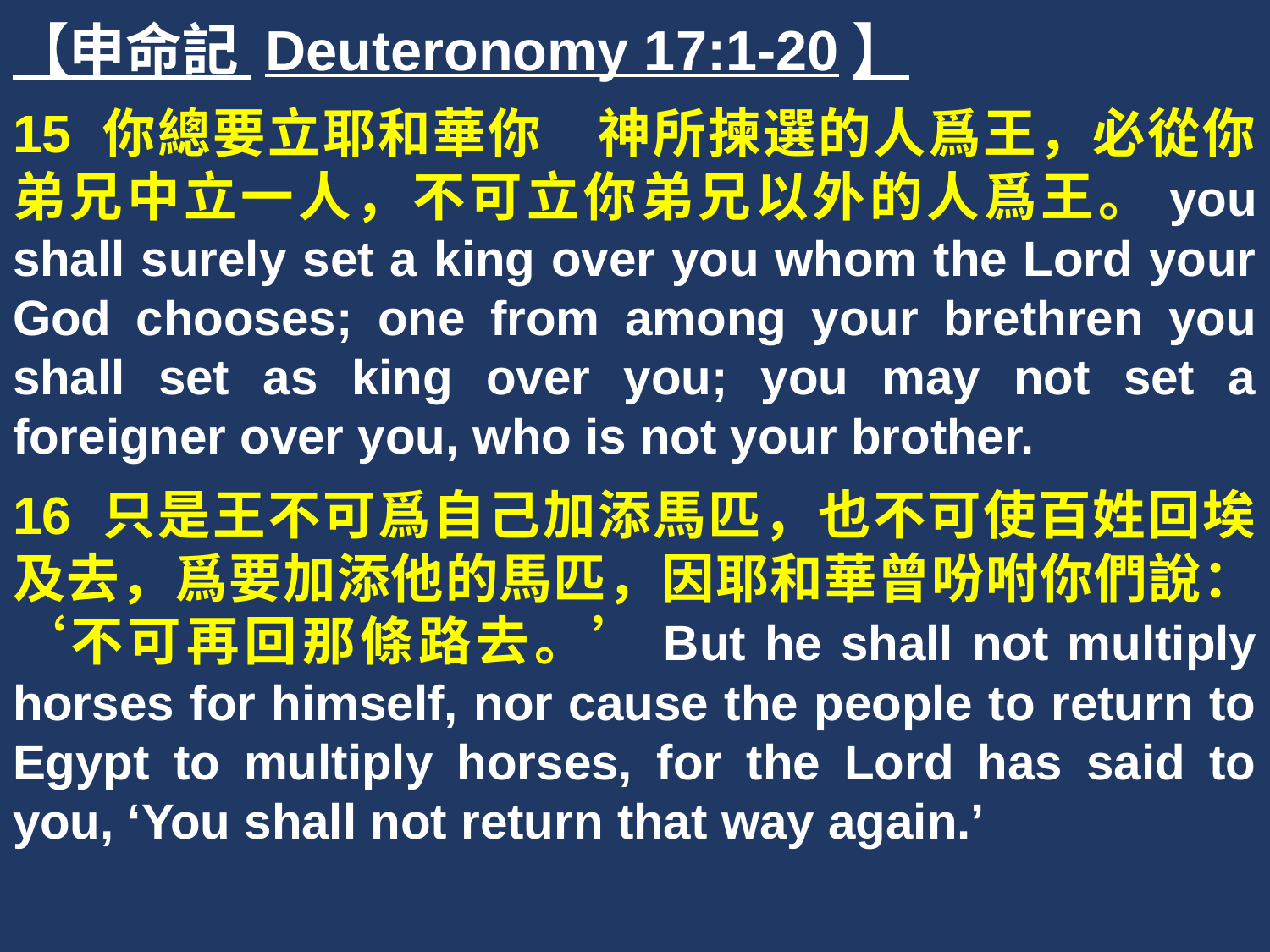

【申命記 Deuteronomy 17:1-20】
15 你總要立耶和華你　神所揀選的人爲王，必從你弟兄中立一人，不可立你弟兄以外的人爲王。you shall surely set a king over you whom the Lord your God chooses; one from among your brethren you shall set as king over you; you may not set a foreigner over you, who is not your brother.
16 只是王不可爲自己加添馬匹，也不可使百姓回埃及去，爲要加添他的馬匹，因耶和華曾吩咐你們說：‘不可再回那條路去。’But he shall not multiply horses for himself, nor cause the people to return to Egypt to multiply horses, for the Lord has said to you, ‘You shall not return that way again.’